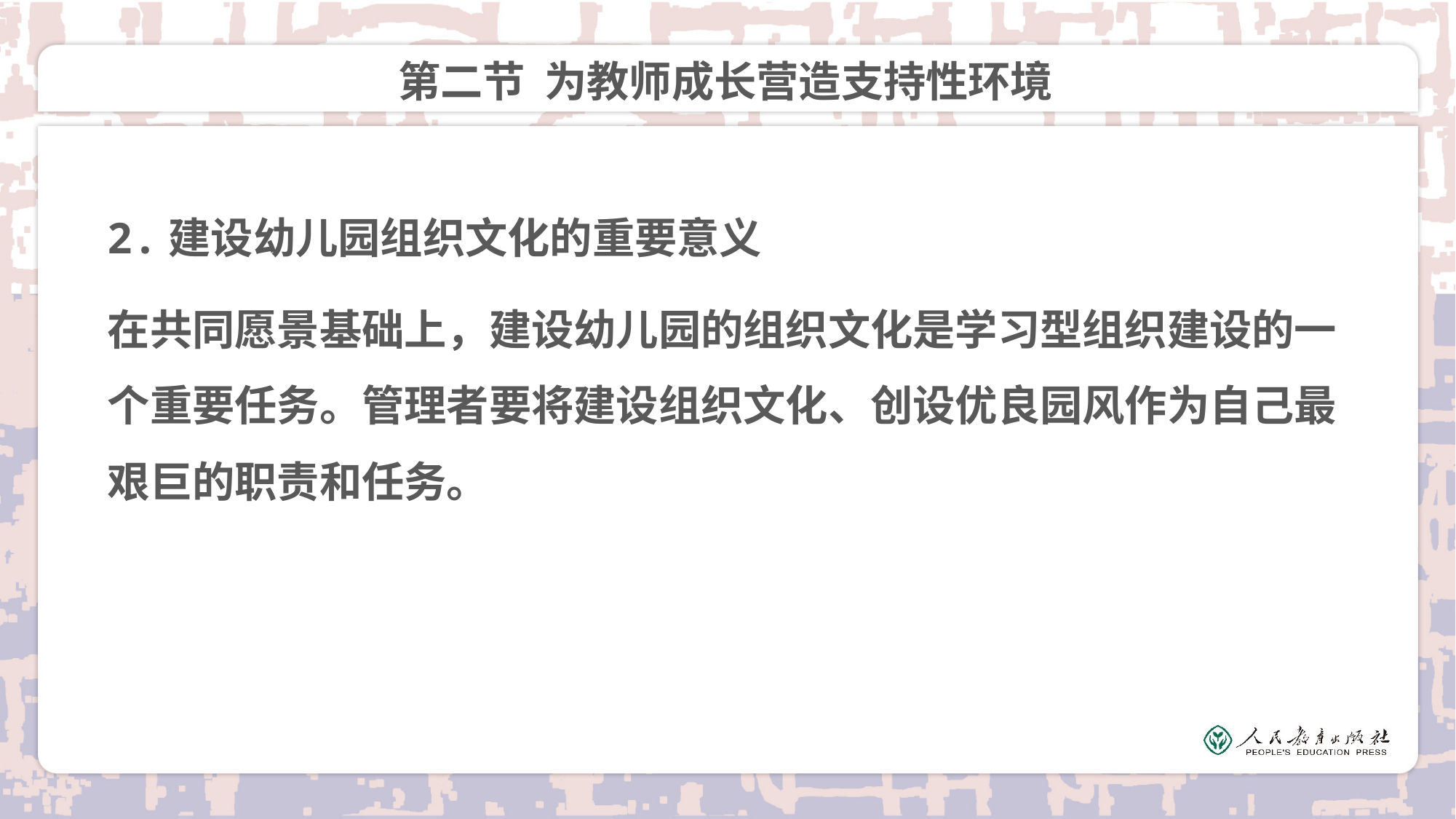

# 第二节  为教师成长营造支持性环境
2.建设幼儿园组织文化的重要意义
在共同愿景基础上，建设幼儿园的组织文化是学习型组织建设的一个重要任务。管理者要将建设组织文化、创设优良园风作为自己最艰巨的职责和任务。